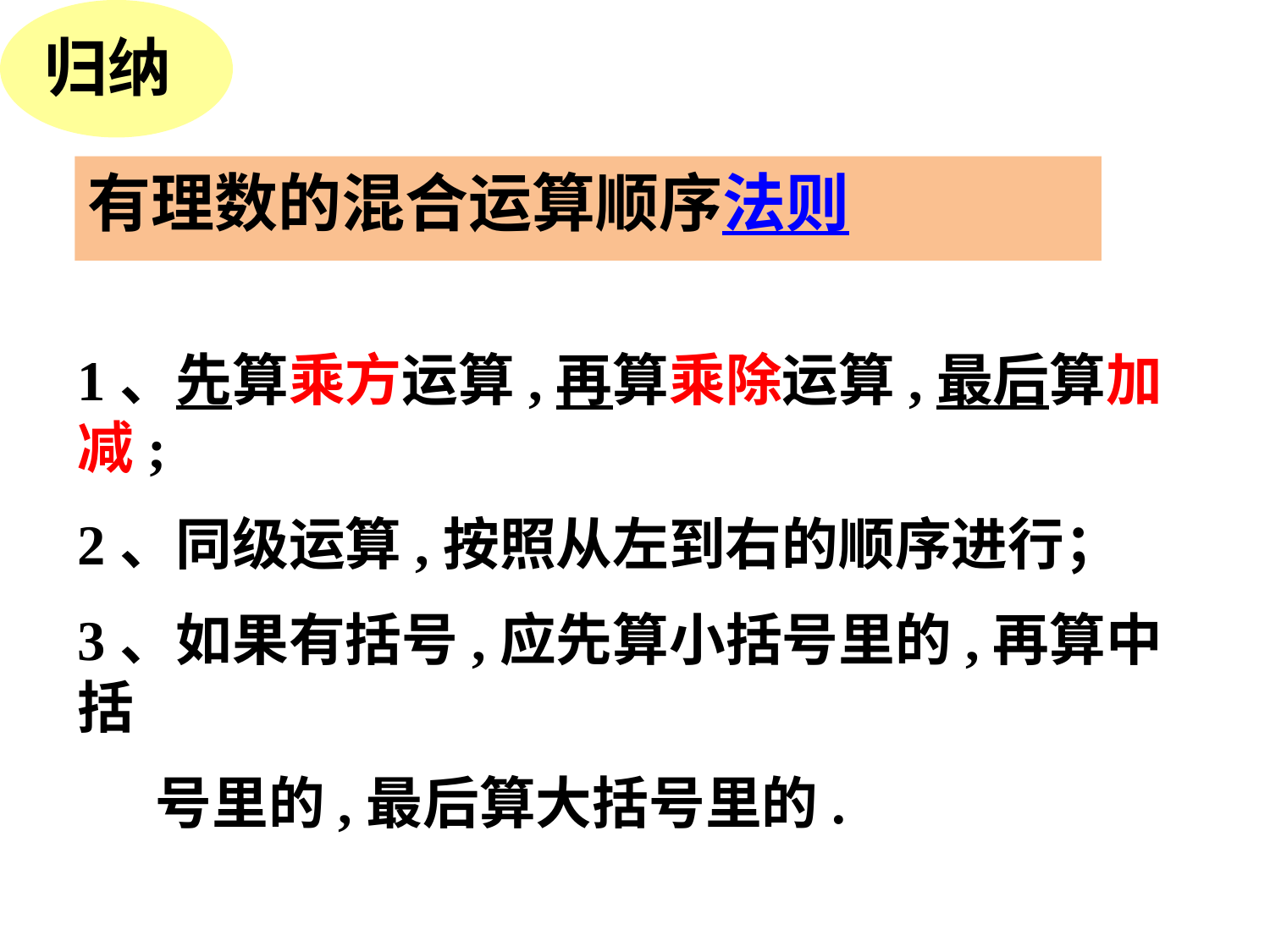

归纳
有理数的混合运算顺序法则
1、先算乘方运算,再算乘除运算,最后算加减;
2、同级运算,按照从左到右的顺序进行；
3、如果有括号,应先算小括号里的,再算中括
     号里的,最后算大括号里的.